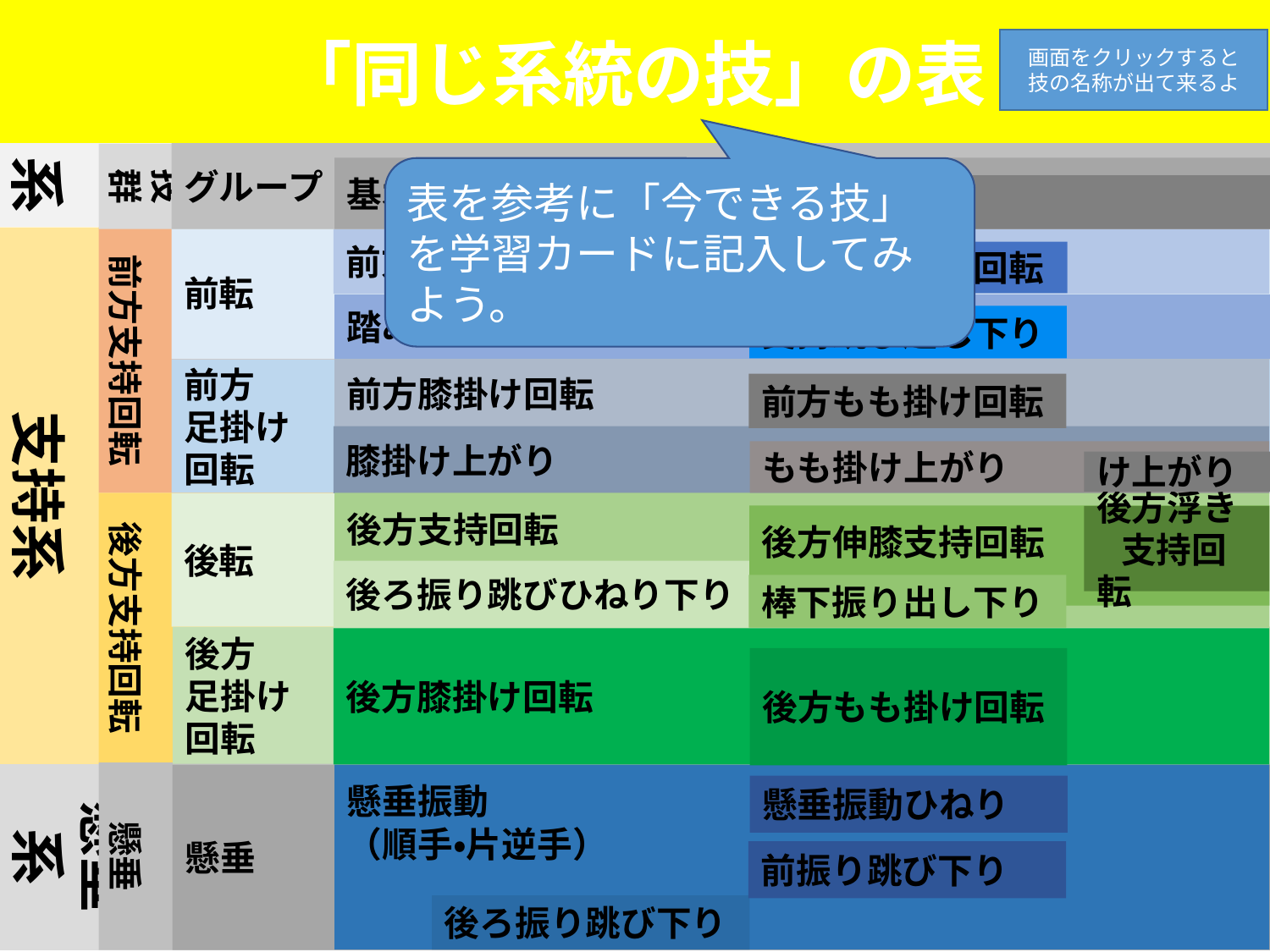

「同じ系統の技」の表
画面をクリックすると
技の名称が出て来るよ
系
グループ
技群
基本的な技
表を参考に「今できる技」を学習カードに記入してみよう。
発展技
前転
支持系
前方支持回転
前方支持回転
前方伸膝支持回転
踏み越し下り
支持跳び越し下り
前方膝掛け回転
前方
足掛け
回転
前方もも掛け回転
膝掛け上がり
もも掛け上がり
け上がり
後方支持回転
後方支持回転
後転
後方伸膝支持回転
後方浮き
  支持回転
後ろ振り跳びひねり下り
棒下振り出し下り
後方
足掛け
回転
後方膝掛け回転
後方もも掛け回転
懸垂
懸垂系
懸垂振動
（順手・片逆手）
懸垂
懸垂振動ひねり
前振り跳び下り
4
後ろ振り跳び下り